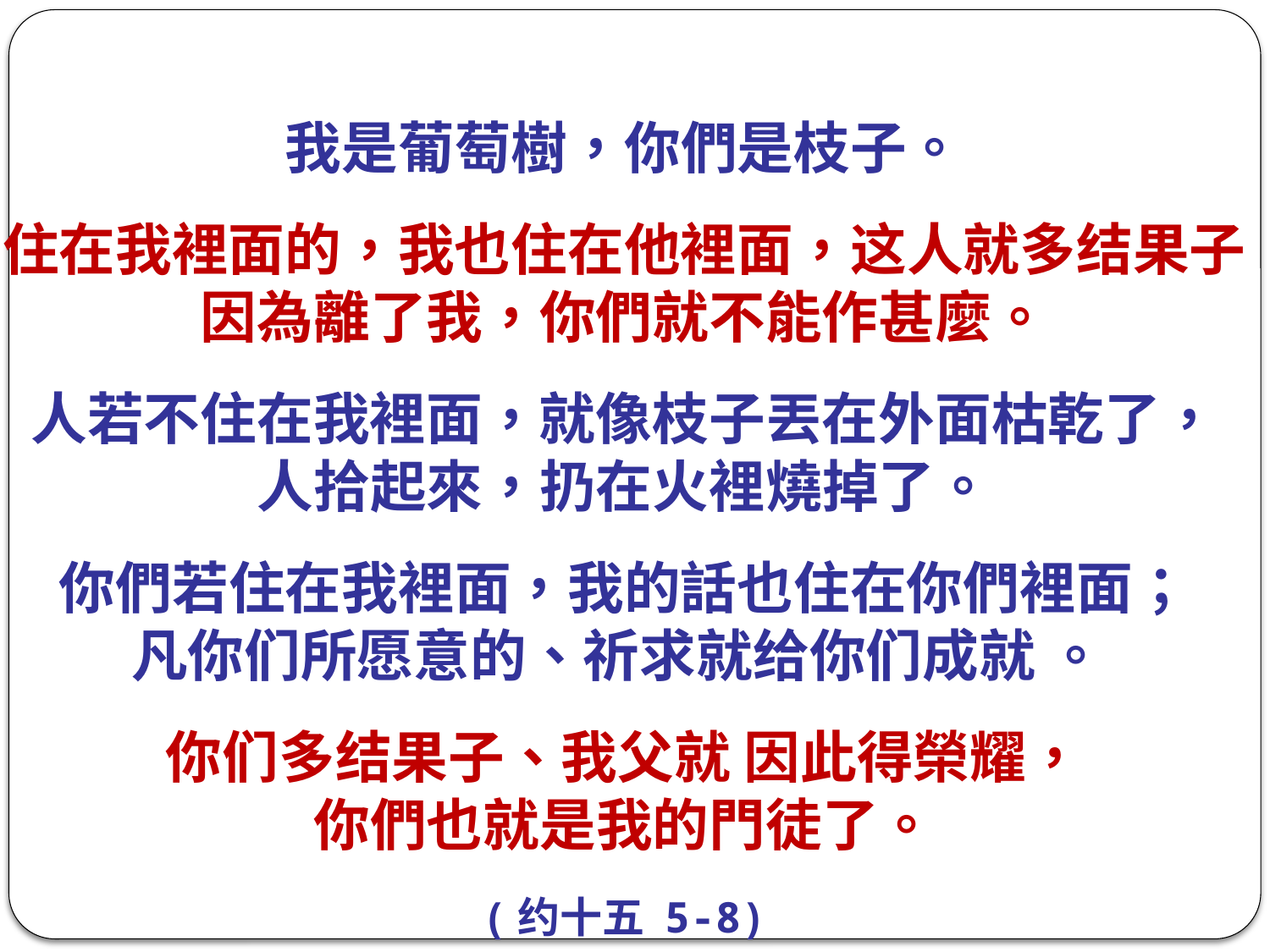

我是葡萄樹，你們是枝子。

住在我裡面的，我也住在他裡面，这人就多结果子
因為離了我，你們就不能作甚麼。

人若不住在我裡面，就像枝子丟在外面枯乾了，
人拾起來，扔在火裡燒掉了。

你們若住在我裡面，我的話也住在你們裡面；
凡你们所愿意的、祈求就给你们成就 。

你们多结果子、我父就 因此得榮耀，
你們也就是我的門徒了。

(约十五 5-8)